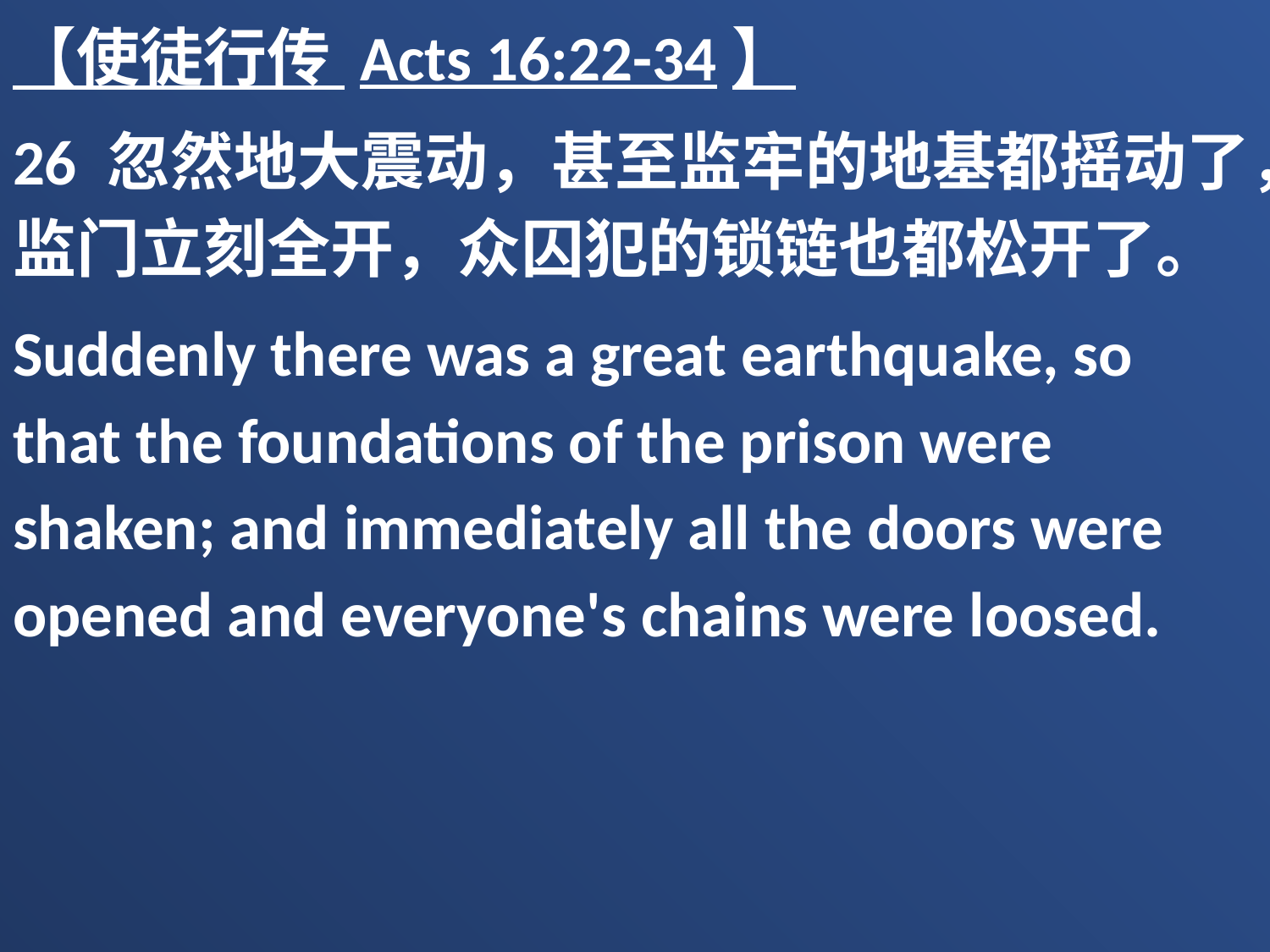

【使徒行传 Acts 16:22-34】
26 忽然地大震动，甚至监牢的地基都摇动了，监门立刻全开，众囚犯的锁链也都松开了。
Suddenly there was a great earthquake, so that the foundations of the prison were shaken; and immediately all the doors were opened and everyone's chains were loosed.